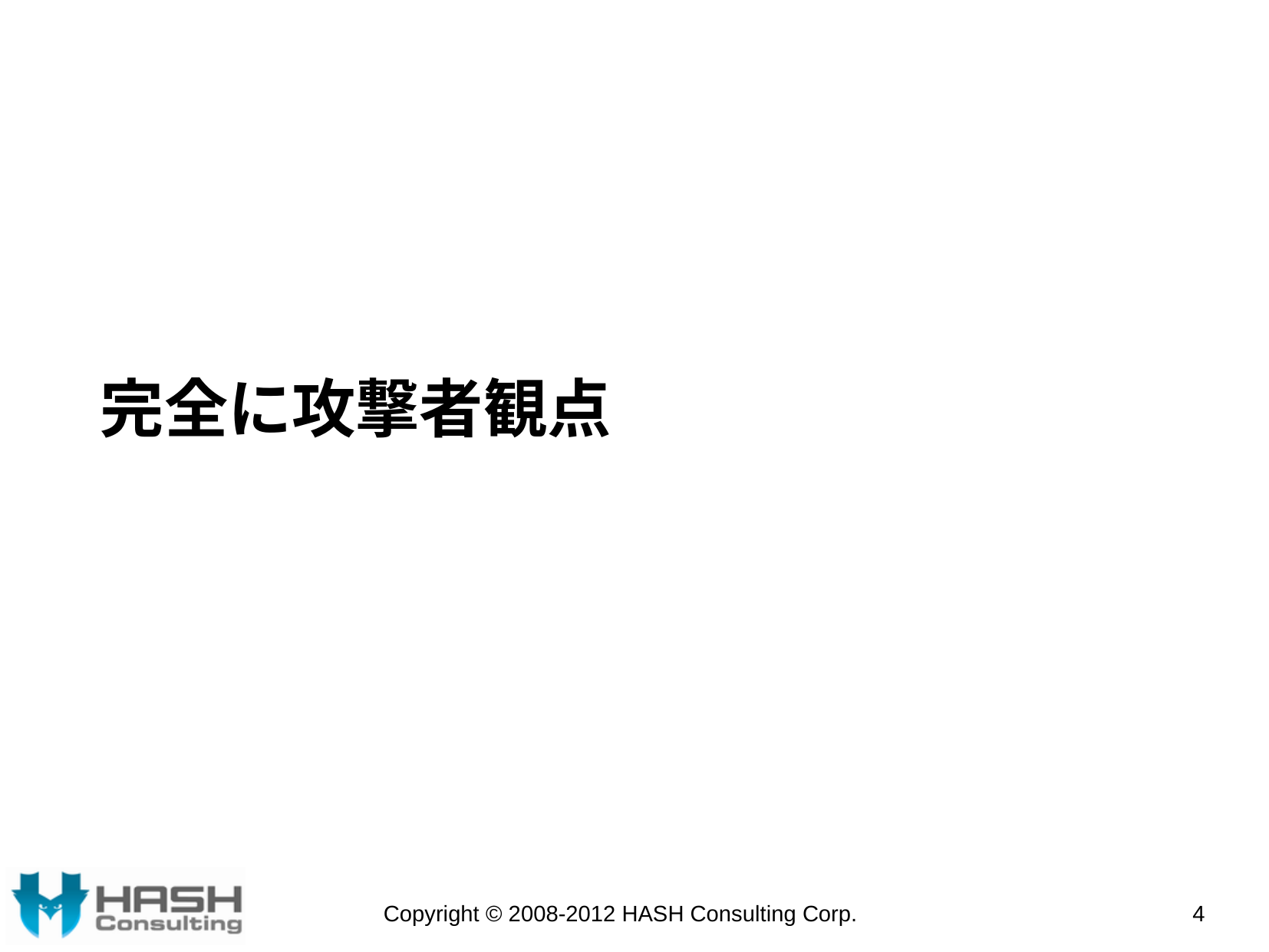

# 完全に攻撃者観点
Copyright © 2008-2012 HASH Consulting Corp.
4